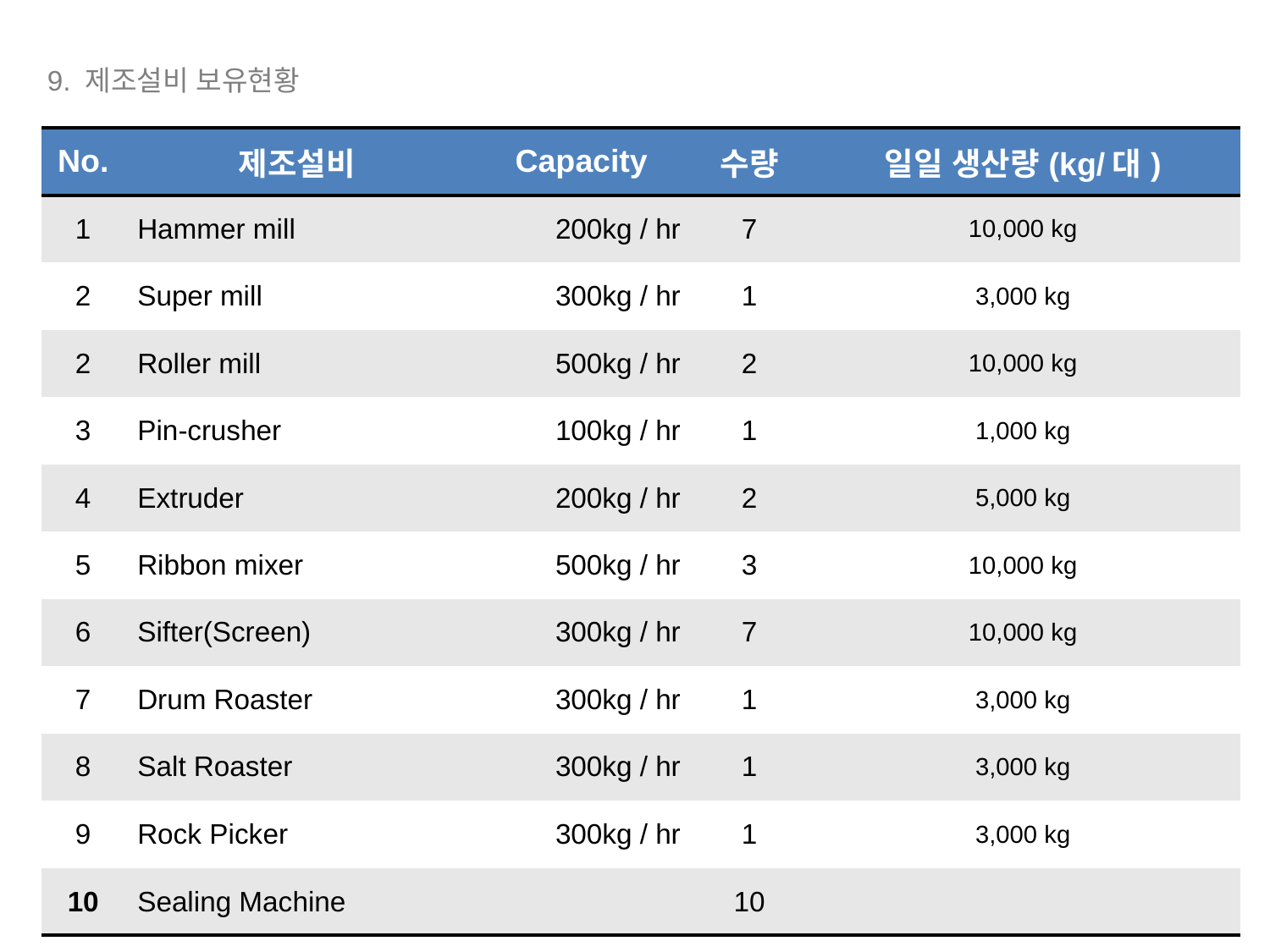

9. 제조설비 보유현황
| No. | 제조설비 | Capacity | 수량 | 일일 생산량(kg/대) |
| --- | --- | --- | --- | --- |
| 1 | Hammer mill | 200kg / hr | 7 | 10,000 kg |
| 2 | Super mill | 300kg / hr | 1 | 3,000 kg |
| 2 | Roller mill | 500kg / hr | 2 | 10,000 kg |
| 3 | Pin-crusher | 100kg / hr | 1 | 1,000 kg |
| 4 | Extruder | 200kg / hr | 2 | 5,000 kg |
| 5 | Ribbon mixer | 500kg / hr | 3 | 10,000 kg |
| 6 | Sifter(Screen) | 300kg / hr | 7 | 10,000 kg |
| 7 | Drum Roaster | 300kg / hr | 1 | 3,000 kg |
| 8 | Salt Roaster | 300kg / hr | 1 | 3,000 kg |
| 9 | Rock Picker | 300kg / hr | 1 | 3,000 kg |
| 10 | Sealing Machine |  | 10 |  |